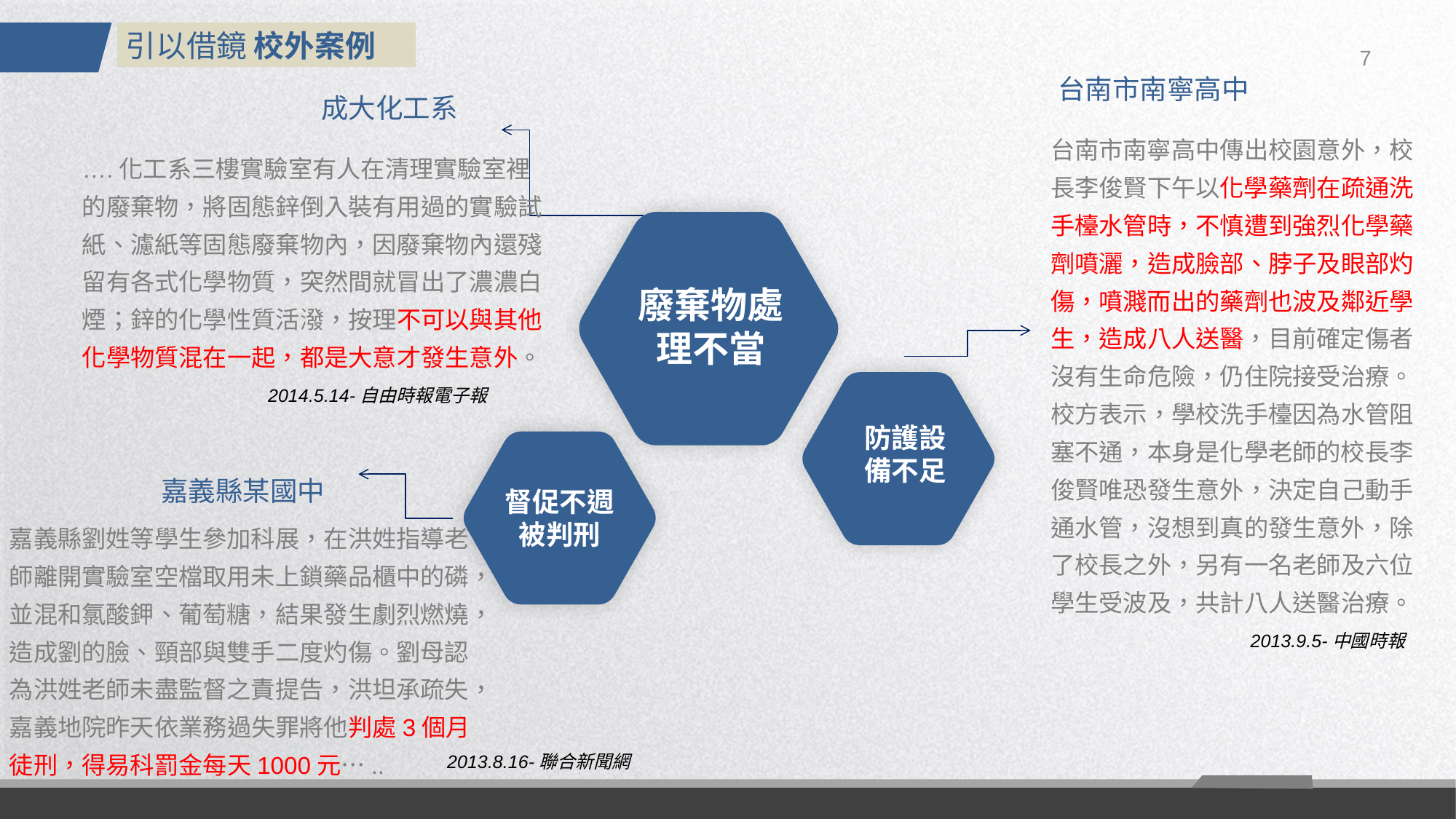

引以借鏡 校外案例
7
台南市南寧高中
成大化工系
台南市南寧高中傳出校園意外，校長李俊賢下午以化學藥劑在疏通洗手檯水管時，不慎遭到強烈化學藥劑噴灑，造成臉部、脖子及眼部灼傷，噴濺而出的藥劑也波及鄰近學生，造成八人送醫，目前確定傷者沒有生命危險，仍住院接受治療。
校方表示，學校洗手檯因為水管阻塞不通，本身是化學老師的校長李俊賢唯恐發生意外，決定自己動手通水管，沒想到真的發生意外，除了校長之外，另有一名老師及六位學生受波及，共計八人送醫治療。
….化工系三樓實驗室有人在清理實驗室裡的廢棄物，將固態鋅倒入裝有用過的實驗試紙、濾紙等固態廢棄物內，因廢棄物內還殘留有各式化學物質，突然間就冒出了濃濃白煙；鋅的化學性質活潑，按理不可以與其他化學物質混在一起，都是大意才發生意外。

廢棄物處理不當

2014.5.14-自由時報電子報
防護設備不足

嘉義縣某國中
督促不週被判刑
嘉義縣劉姓等學生參加科展，在洪姓指導老師離開實驗室空檔取用未上鎖藥品櫃中的磷，並混和氯酸鉀、葡萄糖，結果發生劇烈燃燒，造成劉的臉、頸部與雙手二度灼傷。劉母認為洪姓老師未盡監督之責提告，洪坦承疏失，嘉義地院昨天依業務過失罪將他判處3個月徒刑，得易科罰金每天1000元…..
2013.9.5-中國時報
2013.8.16-聯合新聞網